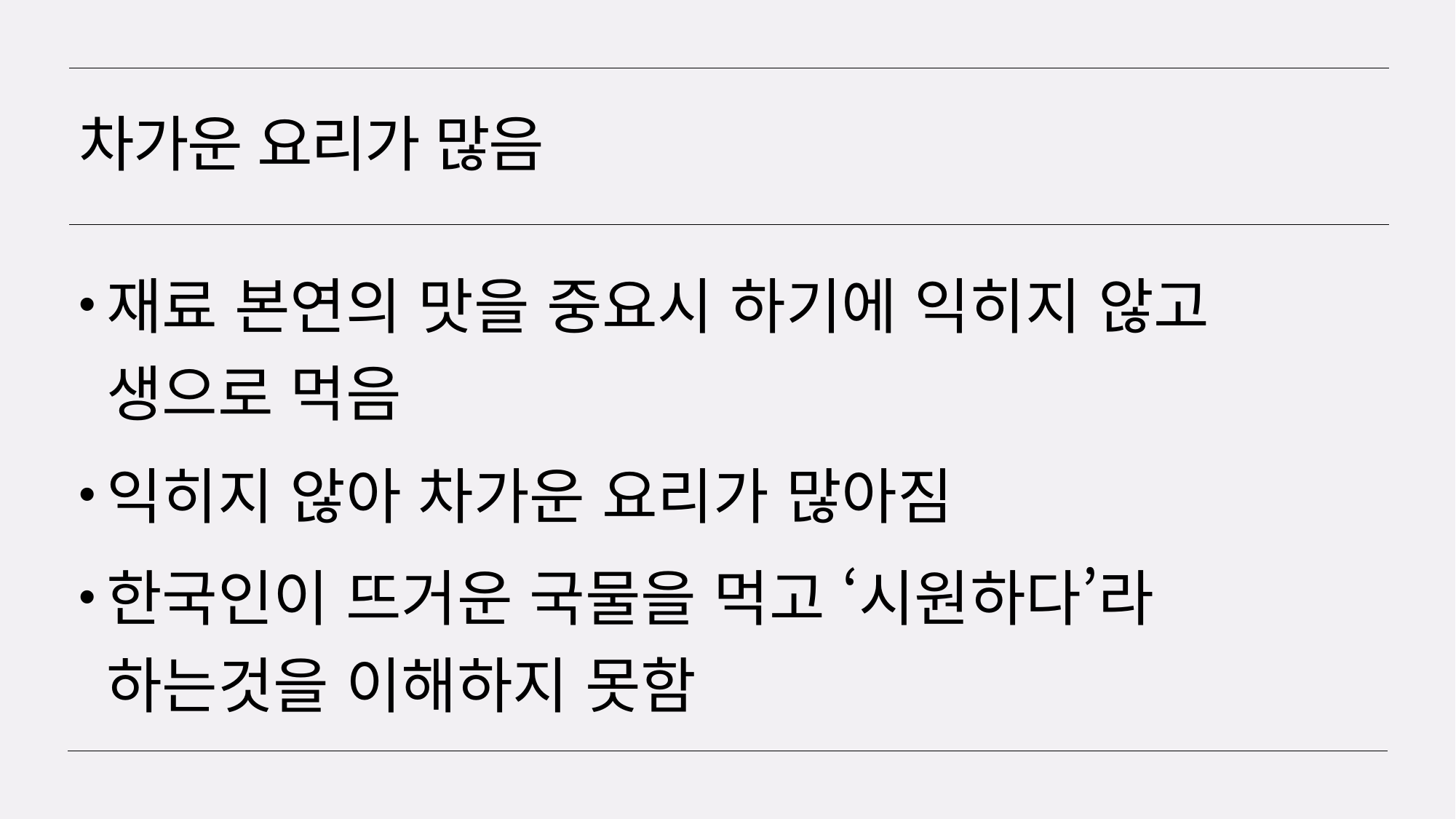

# 차가운 요리가 많음
재료 본연의 맛을 중요시 하기에 익히지 않고 생으로 먹음
익히지 않아 차가운 요리가 많아짐
한국인이 뜨거운 국물을 먹고 ‘시원하다’라 하는것을 이해하지 못함